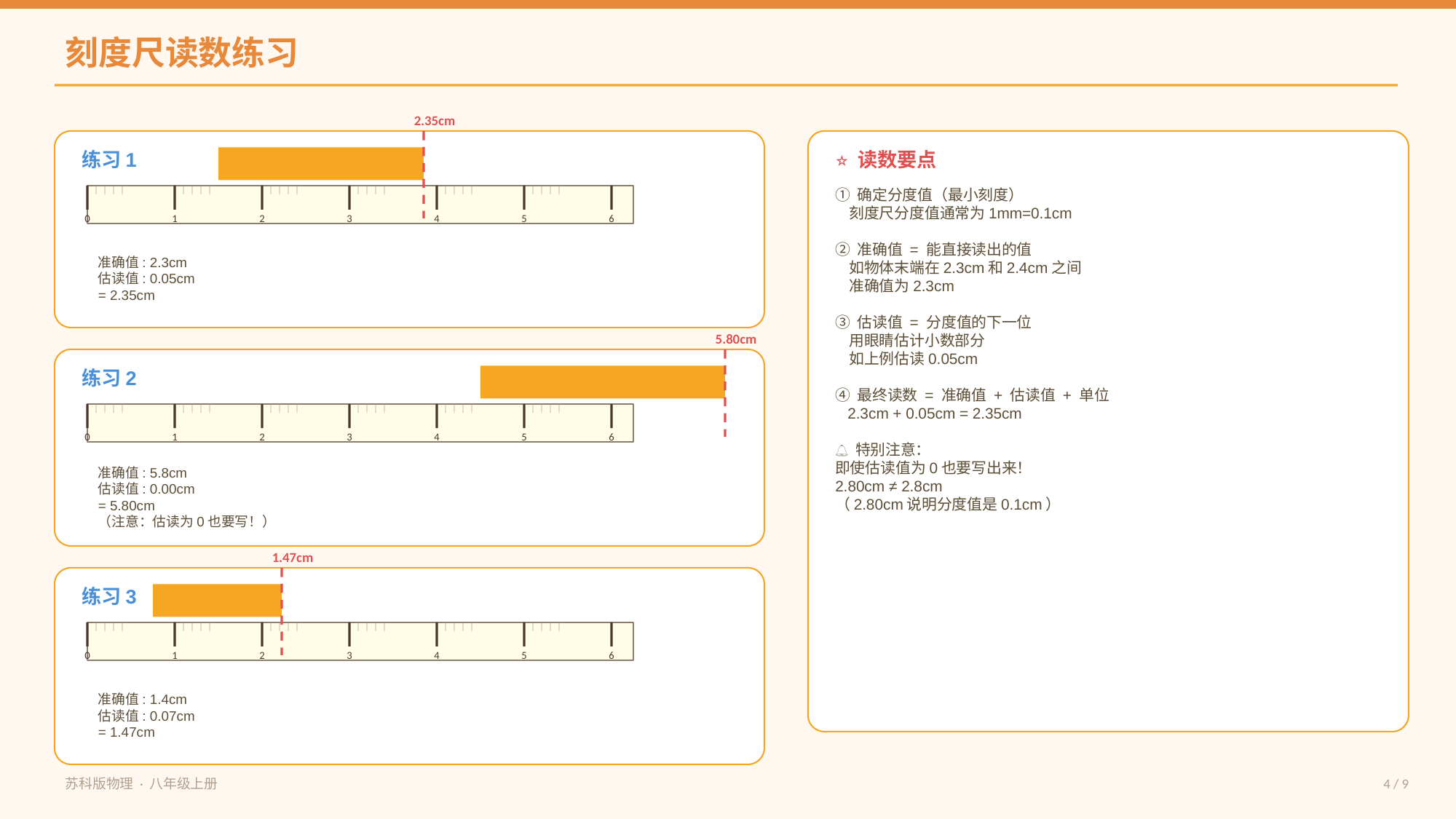

刻度尺读数练习

2.35cm

练习1
⭐ 读数要点

① 确定分度值（最小刻度）
   刻度尺分度值通常为1mm=0.1cm

② 准确值 = 能直接读出的值
   如物体末端在2.3cm和2.4cm之间
   准确值为2.3cm

③ 估读值 = 分度值的下一位
   用眼睛估计小数部分
   如上例估读0.05cm

④ 最终读数 = 准确值 + 估读值 + 单位
   2.3cm + 0.05cm = 2.35cm

🔔 特别注意：
即使估读值为0也要写出来！
2.80cm ≠ 2.8cm
（2.80cm说明分度值是0.1cm）

0
1
2
3
4
5
6
准确值: 2.3cm
估读值: 0.05cm
= 2.35cm
5.80cm

练习2

0
1
2
3
4
5
6
准确值: 5.8cm
估读值: 0.00cm
= 5.80cm
（注意：估读为0也要写！）
1.47cm

练习3

0
1
2
3
4
5
6
准确值: 1.4cm
估读值: 0.07cm
= 1.47cm
苏科版物理 · 八年级上册
4 / 9